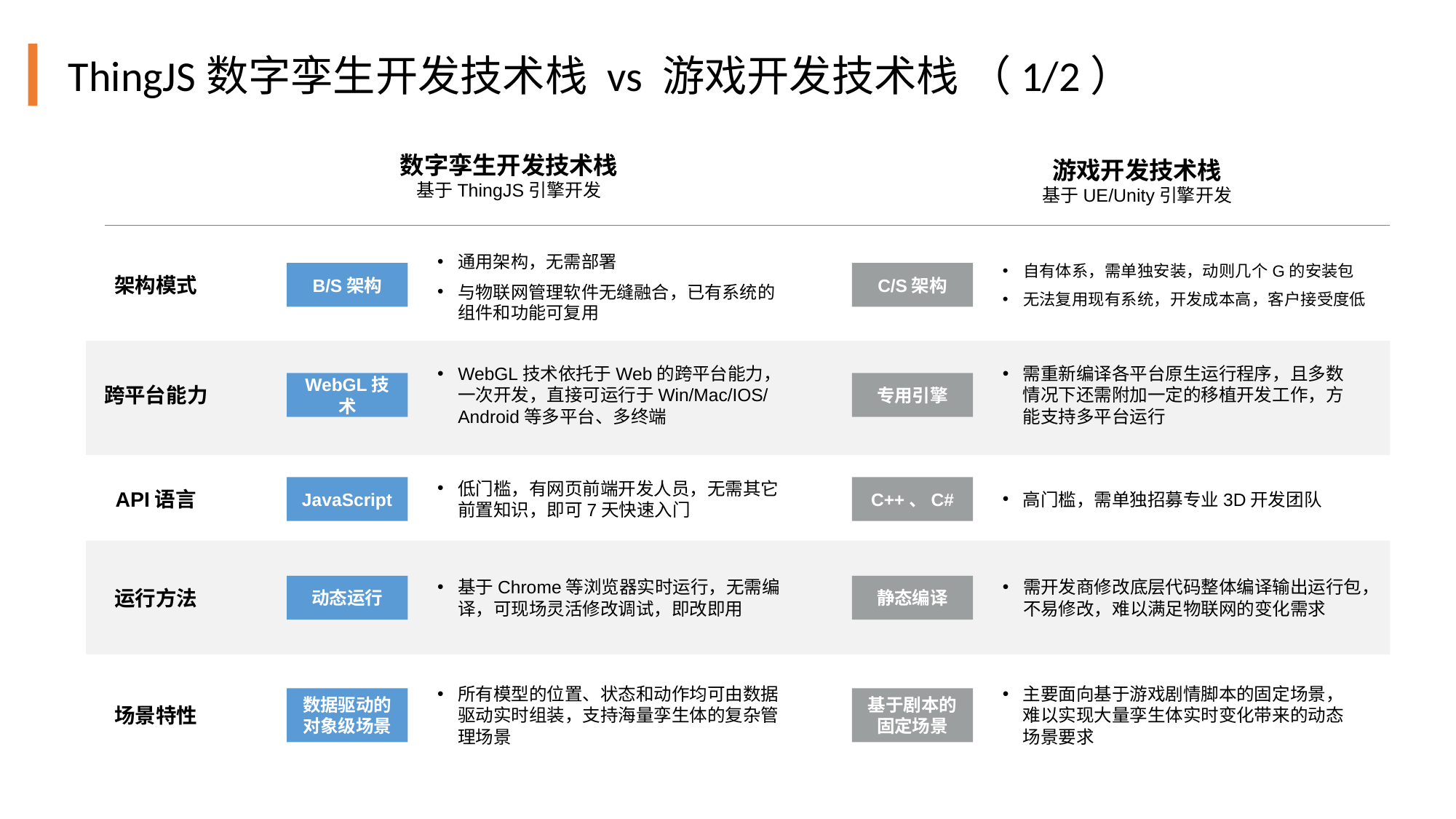

ThingJS数字孪生开发技术栈 vs 游戏开发技术栈 （1/2）
数字孪生开发技术栈
基于ThingJS引擎开发
游戏开发技术栈
基于UE/Unity引擎开发
通用架构，无需部署
与物联网管理软件无缝融合，已有系统的组件和功能可复用
自有体系，需单独安装，动则几个G的安装包
无法复用现有系统，开发成本高，客户接受度低
B/S架构
C/S架构
架构模式

WebGL技术依托于Web的跨平台能力，一次开发，直接可运行于Win/Mac/IOS/Android等多平台、多终端
需重新编译各平台原生运行程序，且多数情况下还需附加一定的移植开发工作，方能支持多平台运行
WebGL技术
专用引擎
跨平台能力
低门槛，有网页前端开发人员，无需其它前置知识，即可7天快速入门
JavaScript
C++、C#
API语言
高门槛，需单独招募专业3D开发团队

基于Chrome等浏览器实时运行，无需编译，可现场灵活修改调试，即改即用
需开发商修改底层代码整体编译输出运行包，不易修改，难以满足物联网的变化需求
动态运行
静态编译
运行方法
所有模型的位置、状态和动作均可由数据驱动实时组装，支持海量孪生体的复杂管理场景
主要面向基于游戏剧情脚本的固定场景，难以实现大量孪生体实时变化带来的动态场景要求
数据驱动的对象级场景
基于剧本的固定场景
场景特性